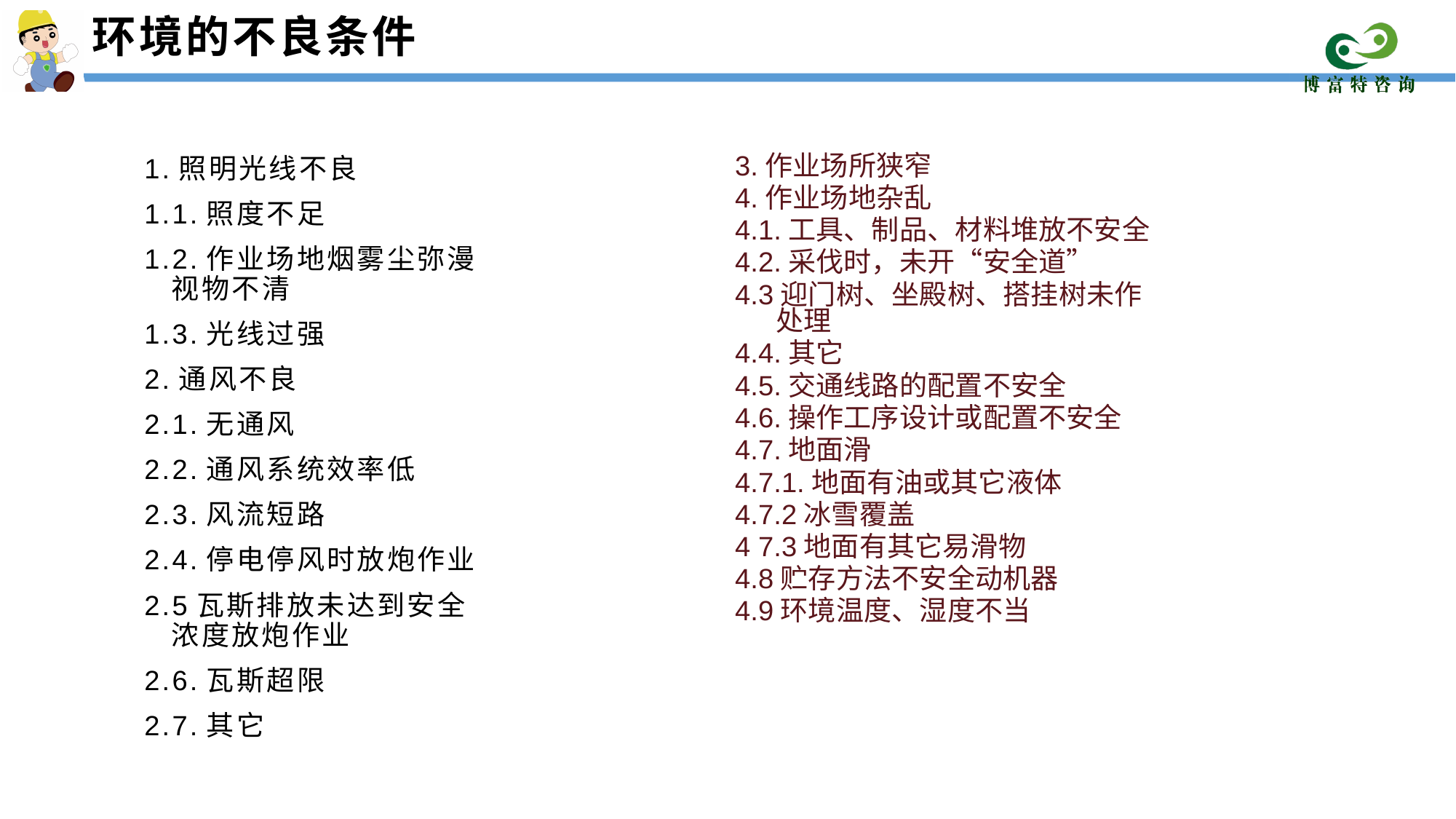

环境的不良条件
3.作业场所狭窄
4.作业场地杂乱
4.1.工具、制品、材料堆放不安全
4.2.采伐时，未开“安全道”
4.3迎门树、坐殿树、搭挂树未作处理
4.4.其它
4.5.交通线路的配置不安全
4.6.操作工序设计或配置不安全
4.7.地面滑
4.7.1.地面有油或其它液体
4.7.2冰雪覆盖
4 7.3地面有其它易滑物
4.8贮存方法不安全动机器
4.9环境温度、湿度不当
1.照明光线不良
1.1.照度不足
1.2.作业场地烟雾尘弥漫视物不清
1.3.光线过强
2.通风不良
2.1.无通风
2.2.通风系统效率低
2.3.风流短路
2.4.停电停风时放炮作业
2.5瓦斯排放未达到安全浓度放炮作业
2.6.瓦斯超限
2.7.其它